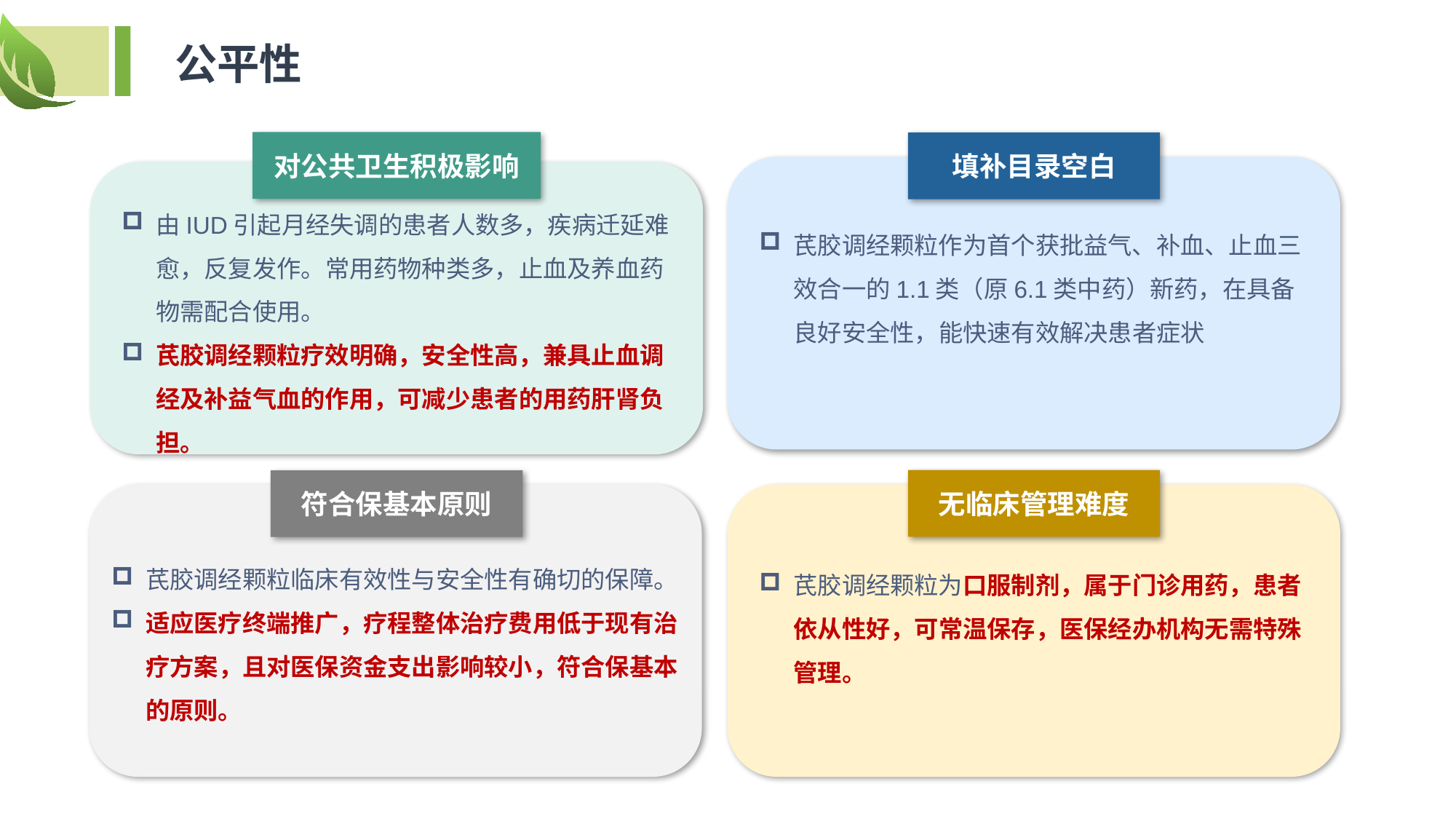

公平性
对公共卫生积极影响
填补目录空白

由IUD引起月经失调的患者人数多，疾病迁延难愈，反复发作。常用药物种类多，止血及养血药物需配合使用。
芪胶调经颗粒疗效明确，安全性高，兼具止血调经及补益气血的作用，可减少患者的用药肝肾负担。
芪胶调经颗粒作为首个获批益气、补血、止血三效合一的1.1类（原6.1类中药）新药，在具备良好安全性，能快速有效解决患者症状

无临床管理难度
符合保基本原则

芪胶调经颗粒临床有效性与安全性有确切的保障。
适应医疗终端推广，疗程整体治疗费用低于现有治疗方案，且对医保资金支出影响较小，符合保基本的原则。

芪胶调经颗粒为口服制剂，属于门诊用药，患者依从性好，可常温保存，医保经办机构无需特殊管理。